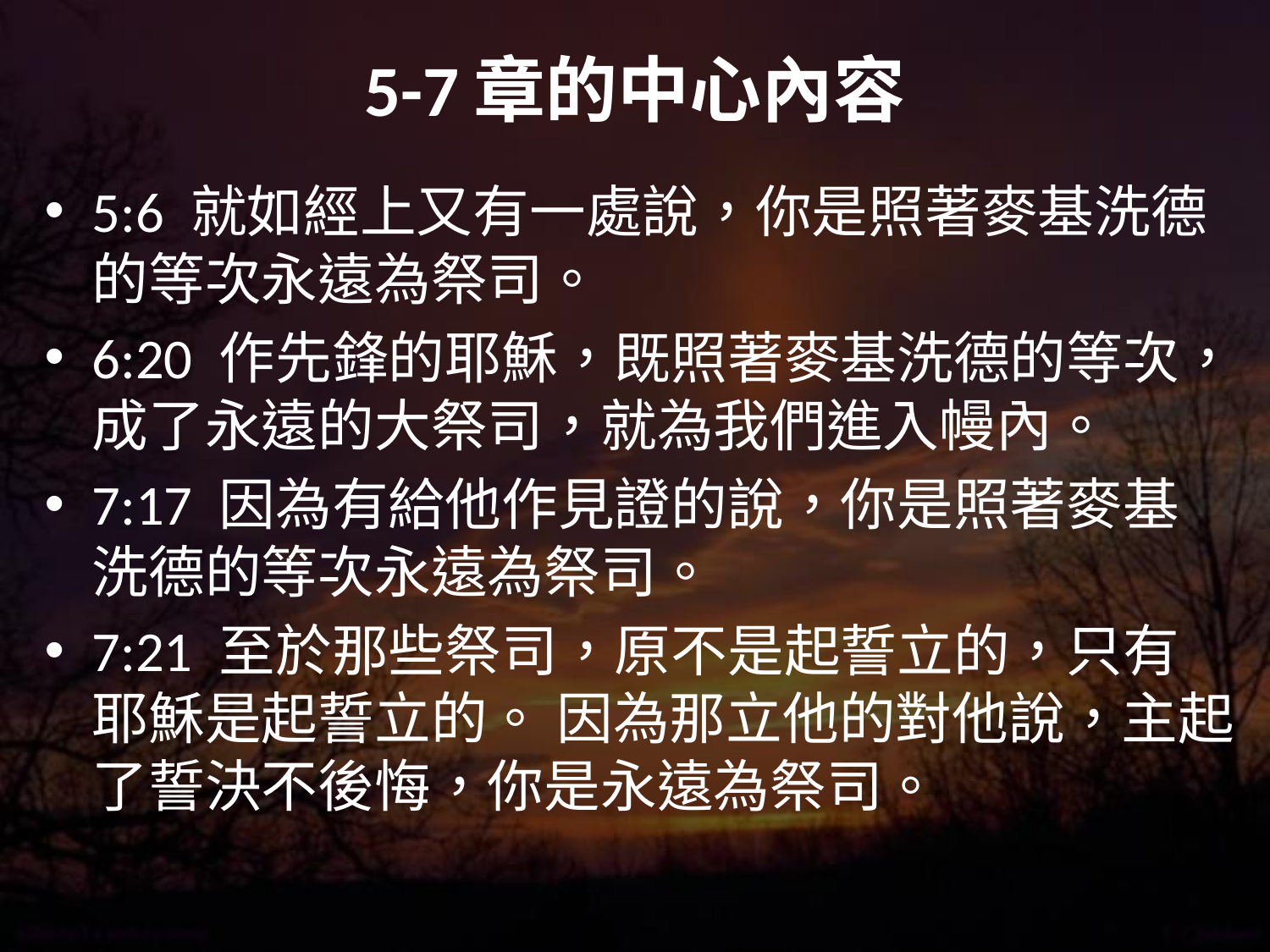

# 5-7章的中心內容
5:6 就如經上又有一處說，你是照著麥基洗德的等次永遠為祭司。
6:20 作先鋒的耶穌，既照著麥基洗德的等次，成了永遠的大祭司，就為我們進入幔內。
7:17 因為有給他作見證的說，你是照著麥基洗德的等次永遠為祭司。
7:21 至於那些祭司，原不是起誓立的，只有耶穌是起誓立的。 因為那立他的對他說，主起了誓決不後悔，你是永遠為祭司。